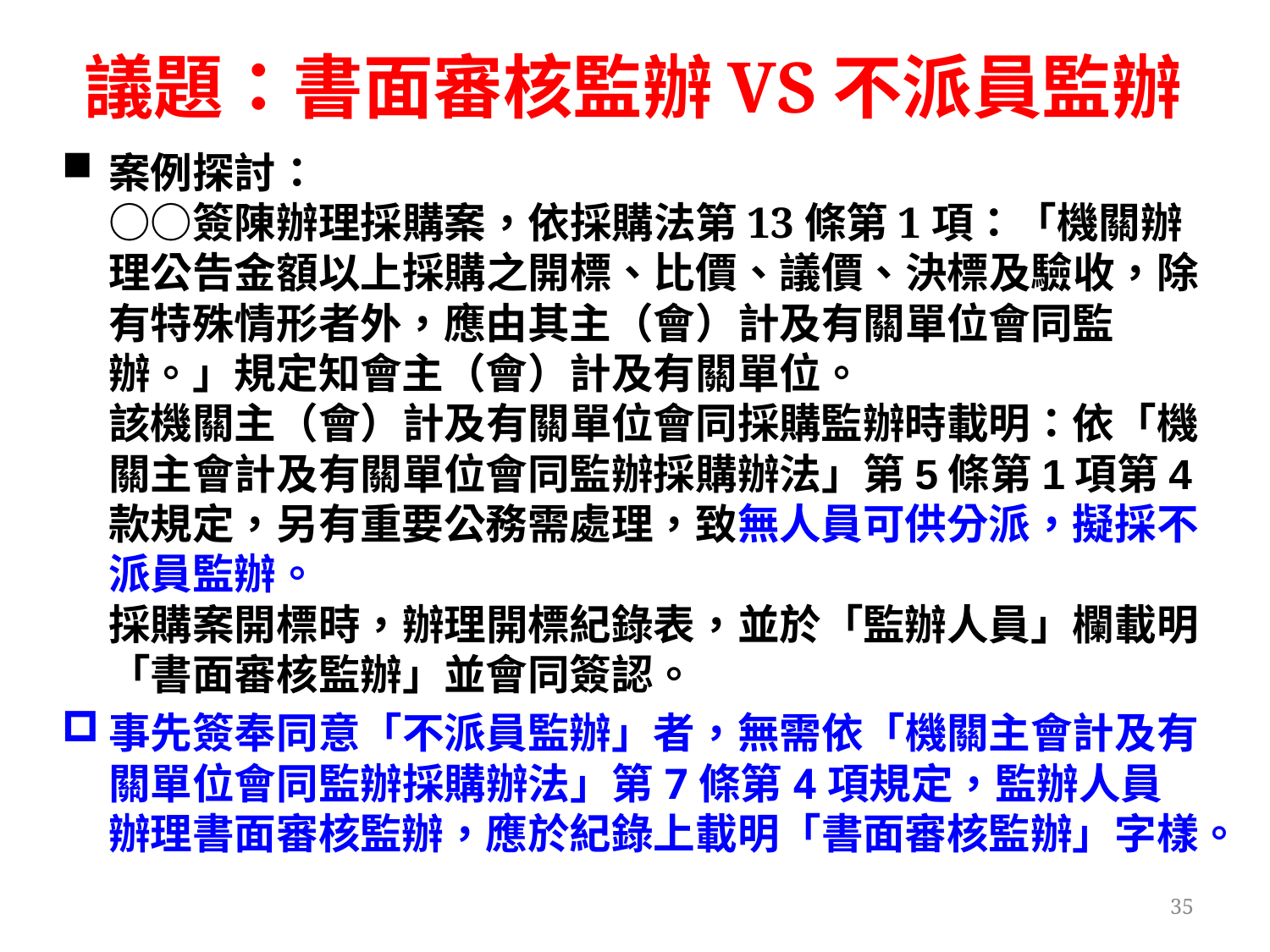

# 議題：書面審核監辦VS不派員監辦
案例探討：
○○簽陳辦理採購案，依採購法第13條第1項：「機關辦理公告金額以上採購之開標、比價、議價、決標及驗收，除有特殊情形者外，應由其主（會）計及有關單位會同監辦。」規定知會主（會）計及有關單位。
該機關主（會）計及有關單位會同採購監辦時載明：依「機關主會計及有關單位會同監辦採購辦法」第5條第1項第4款規定，另有重要公務需處理，致無人員可供分派，擬採不派員監辦。
採購案開標時，辦理開標紀錄表，並於「監辦人員」欄載明「書面審核監辦」並會同簽認。
事先簽奉同意「不派員監辦」者，無需依「機關主會計及有關單位會同監辦採購辦法」第7條第4項規定，監辦人員辦理書面審核監辦，應於紀錄上載明「書面審核監辦」字樣。
35